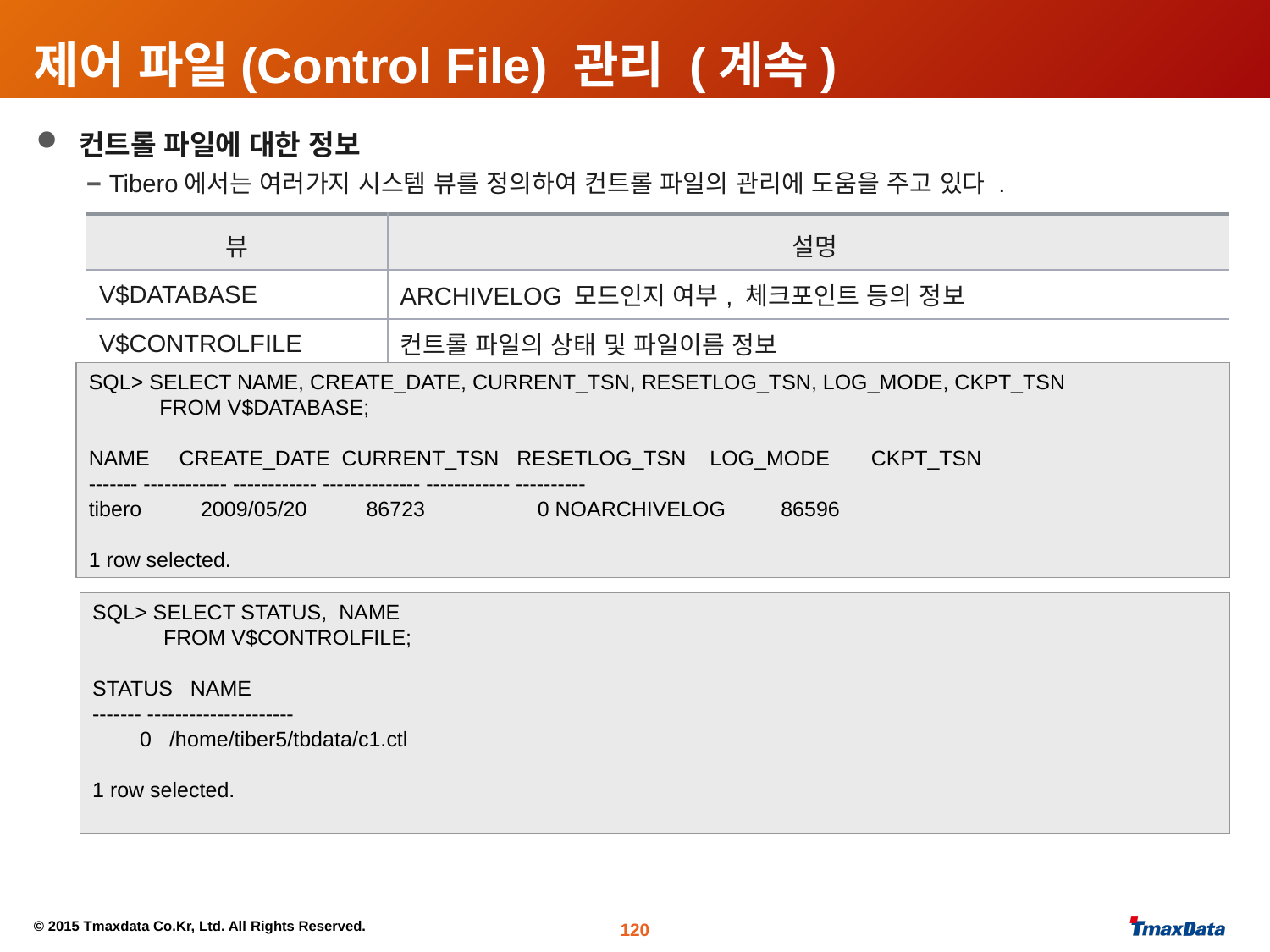

# 제어 파일(Control File) 관리 (계속)
 컨트롤 파일에 대한 정보
 Tibero에서는 여러가지 시스템 뷰를 정의하여 컨트롤 파일의 관리에 도움을 주고 있다 .
| 뷰 | 설명 |
| --- | --- |
| V$DATABASE | ARCHIVELOG 모드인지 여부, 체크포인트 등의 정보 |
| V$CONTROLFILE | 컨트롤 파일의 상태 및 파일이름 정보 |
SQL> SELECT NAME, CREATE_DATE, CURRENT_TSN, RESETLOG_TSN, LOG_MODE, CKPT_TSN
            FROM V$DATABASE;

NAME     CREATE_DATE  CURRENT_TSN   RESETLOG_TSN    LOG_MODE       CKPT_TSN
------- ------------ ------------ -------------- ------------ ----------
tibero          2009/05/20          86723                   0 NOARCHIVELOG         86596

1 row selected.
SQL> SELECT STATUS,  NAME
            FROM V$CONTROLFILE;

STATUS   NAME
------- ---------------------
        0   /home/tiber5/tbdata/c1.ctl

1 row selected.